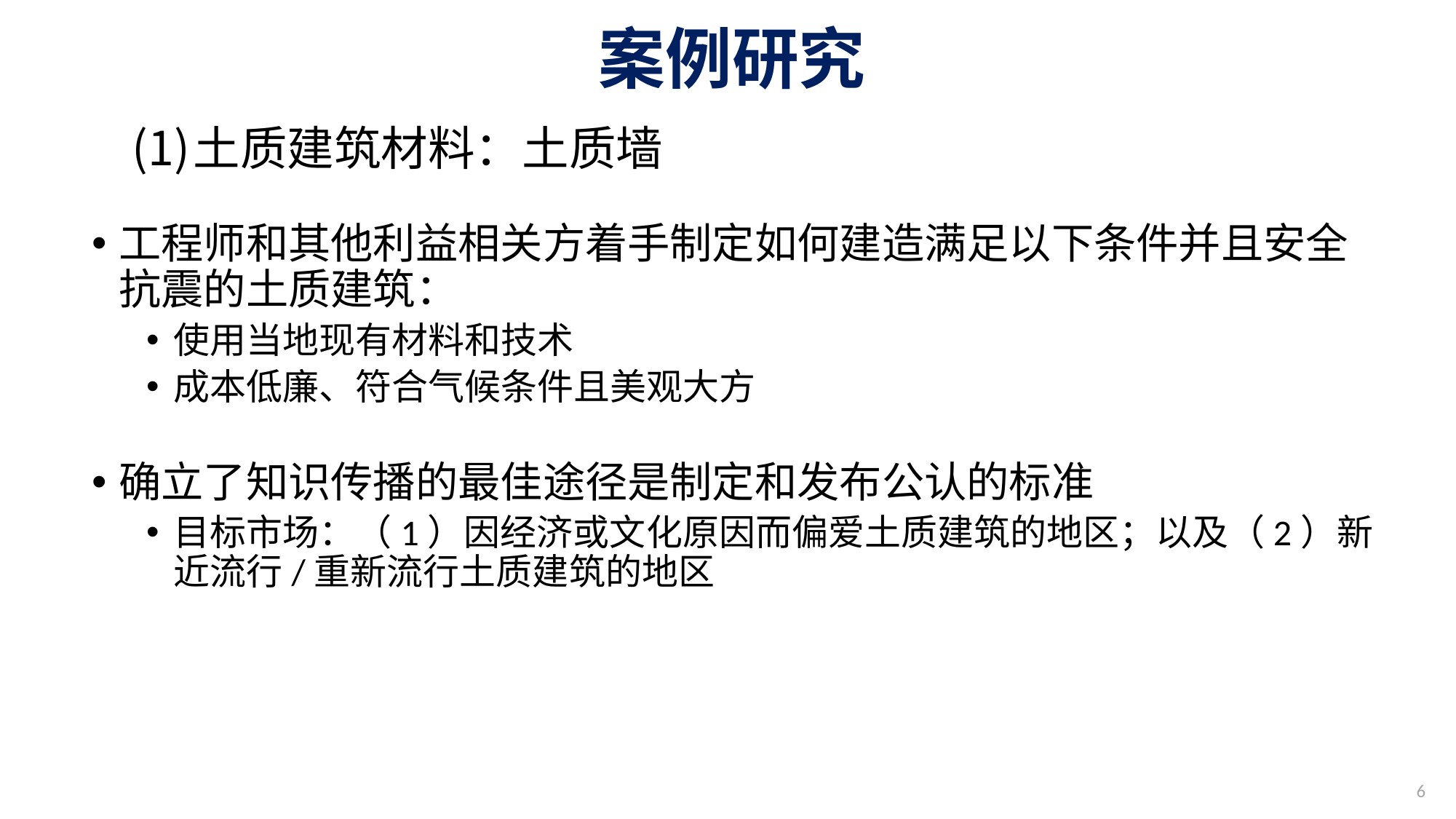

# 案例研究
土质建筑材料：土质墙

工程师和其他利益相关方着手制定如何建造满足以下条件并且安全抗震的土质建筑：
使用当地现有材料和技术
成本低廉、符合气候条件且美观大方

确立了知识传播的最佳途径是制定和发布公认的标准
目标市场：（1）因经济或文化原因而偏爱土质建筑的地区；以及（2）新近流行/重新流行土质建筑的地区

6